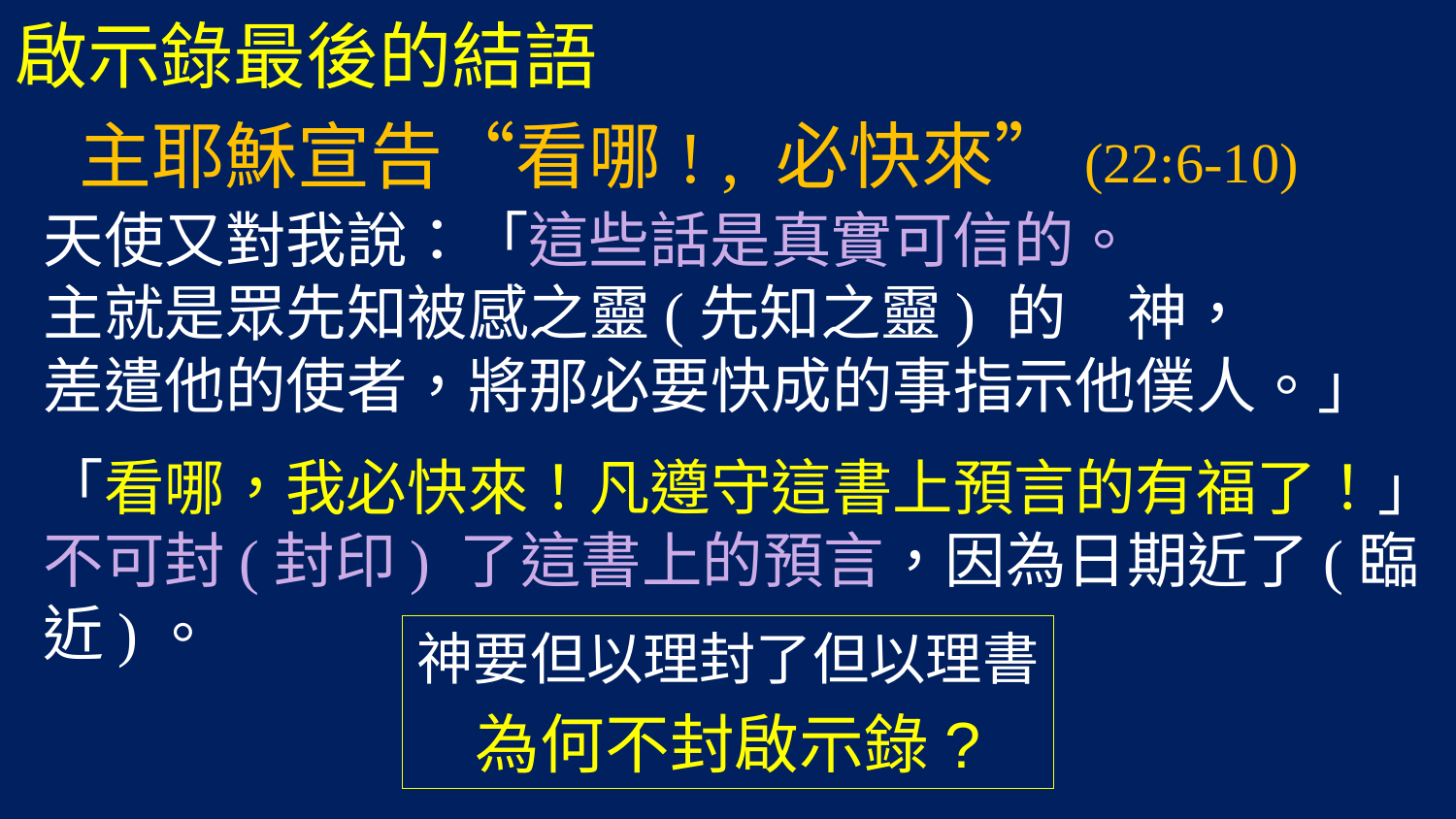

# 啟示錄最後的結語 主耶穌宣告“看哪! , 必快來”(22:6-10)
天使又對我說：「這些話是真實可信的。
主就是眾先知被感之靈(先知之靈) 的　神，
差遣他的使者，將那必要快成的事指示他僕人。」

「看哪，我必快來！凡遵守這書上預言的有福了！」
不可封(封印) 了這書上的預言，因為日期近了(臨近)。
神要但以理封了但以理書
為何不封啟示錄?